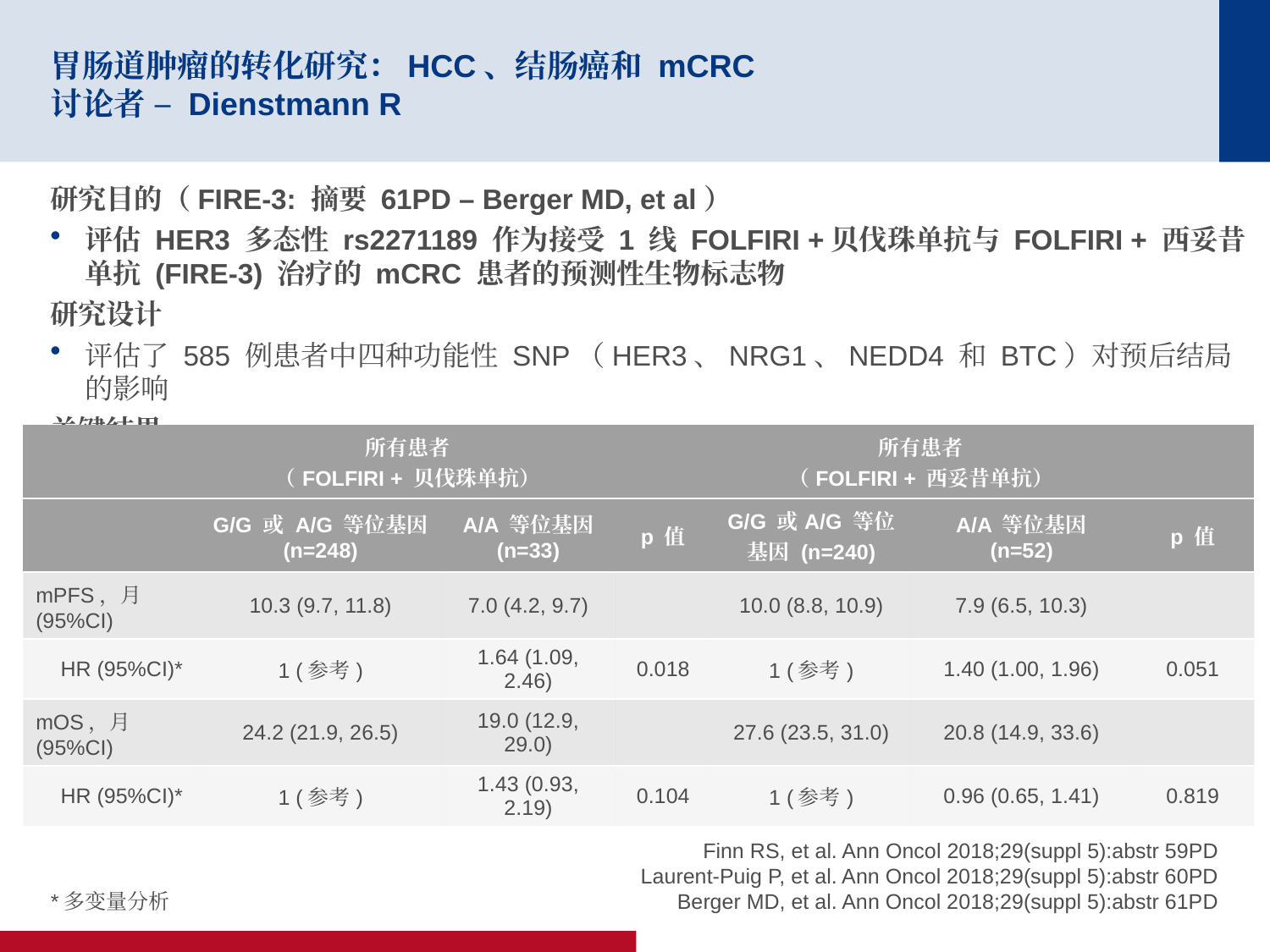

# 胃肠道肿瘤的转化研究：HCC、结肠癌和 mCRC 讨论者 – Dienstmann R
研究目的（FIRE-3: 摘要 61PD – Berger MD, et al）
评估 HER3 多态性 rs2271189 作为接受 1 线 FOLFIRI +贝伐珠单抗与 FOLFIRI + 西妥昔单抗 (FIRE-3) 治疗的 mCRC 患者的预测性生物标志物
研究设计
评估了 585 例患者中四种功能性 SNP（HER3、NRG1、NEDD4 和 BTC）对预后结局的影响
关键结果

|  | 所有患者 （FOLFIRI + 贝伐珠单抗） |  |  | 所有患者 （FOLFIRI + 西妥昔单抗） |  |  |
| --- | --- | --- | --- | --- | --- | --- |
|  | G/G 或 A/G 等位基因 (n=248) | A/A 等位基因 (n=33) | p 值 | G/G 或A/G 等位基因 (n=240) | A/A 等位基因 (n=52) | p 值 |
| mPFS，月 (95%CI) | 10.3 (9.7, 11.8) | 7.0 (4.2, 9.7) |  | 10.0 (8.8, 10.9) | 7.9 (6.5, 10.3) |  |
| HR (95%CI)\* | 1 (参考) | 1.64 (1.09, 2.46) | 0.018 | 1 (参考) | 1.40 (1.00, 1.96) | 0.051 |
| mOS，月 (95%CI) | 24.2 (21.9, 26.5) | 19.0 (12.9, 29.0) |  | 27.6 (23.5, 31.0) | 20.8 (14.9, 33.6) |  |
| HR (95%CI)\* | 1 (参考) | 1.43 (0.93, 2.19) | 0.104 | 1 (参考) | 0.96 (0.65, 1.41) | 0.819 |
*多变量分析
Finn RS, et al. Ann Oncol 2018;29(suppl 5):abstr 59PD
Laurent-Puig P, et al. Ann Oncol 2018;29(suppl 5):abstr 60PD
Berger MD, et al. Ann Oncol 2018;29(suppl 5):abstr 61PD